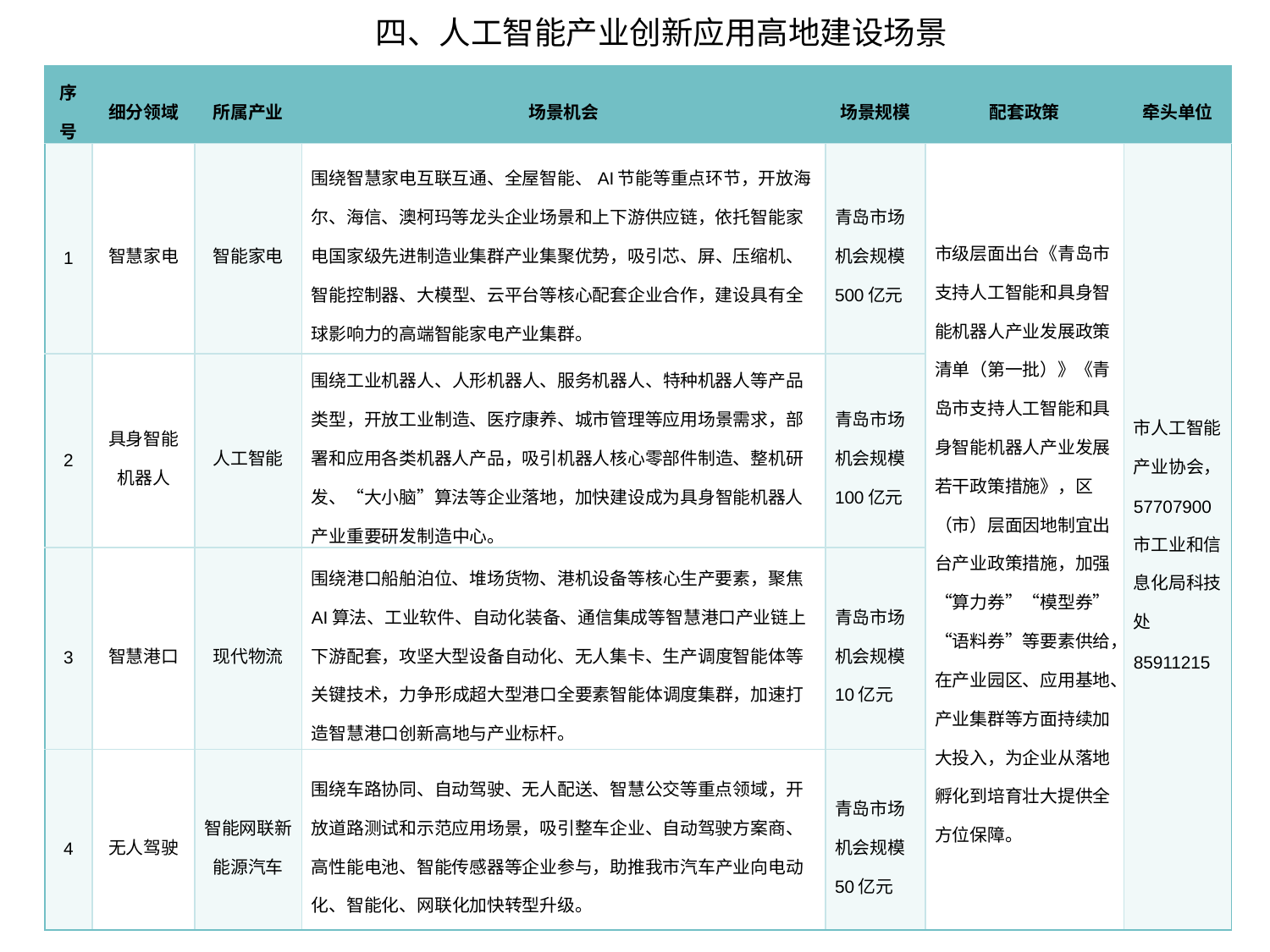

四、人工智能产业创新应用高地建设场景
| 序号 | 细分领域 | 所属产业 | 场景机会 | 场景规模 | 配套政策 | 牵头单位 |
| --- | --- | --- | --- | --- | --- | --- |
| 1 | 智慧家电 | 智能家电 | 围绕智慧家电互联互通、全屋智能、AI节能等重点环节，开放海尔、海信、澳柯玛等龙头企业场景和上下游供应链，依托智能家电国家级先进制造业集群产业集聚优势，吸引芯、屏、压缩机、智能控制器、大模型、云平台等核心配套企业合作，建设具有全球影响力的高端智能家电产业集群。 | 青岛市场机会规模500亿元 | 市级层面出台《青岛市支持人工智能和具身智能机器人产业发展政策清单（第一批）》《青岛市支持人工智能和具身智能机器人产业发展若干政策措施》，区（市）层面因地制宜出台产业政策措施，加强“算力券”“模型券”“语料券”等要素供给，在产业园区、应用基地、产业集群等方面持续加大投入，为企业从落地孵化到培育壮大提供全方位保障。 | 市人工智能产业协会，57707900 市工业和信息化局科技处85911215 |
| 2 | 具身智能机器人 | 人工智能 | 围绕工业机器人、人形机器人、服务机器人、特种机器人等产品类型，开放工业制造、医疗康养、城市管理等应用场景需求，部署和应用各类机器人产品，吸引机器人核心零部件制造、整机研发、“大小脑”算法等企业落地，加快建设成为具身智能机器人产业重要研发制造中心。 | 青岛市场机会规模100亿元 |  |  |
| 3 | 智慧港口 | 现代物流 | 围绕港口船舶泊位、堆场货物、港机设备等核心生产要素，聚焦AI算法、工业软件、自动化装备、通信集成等智慧港口产业链上下游配套，攻坚大型设备自动化、无人集卡、生产调度智能体等关键技术，力争形成超大型港口全要素智能体调度集群，加速打造智慧港口创新高地与产业标杆。 | 青岛市场机会规模10亿元 |  |  |
| 4 | 无人驾驶 | 智能网联新能源汽车 | 围绕车路协同、自动驾驶、无人配送、智慧公交等重点领域，开放道路测试和示范应用场景，吸引整车企业、自动驾驶方案商、高性能电池、智能传感器等企业参与，助推我市汽车产业向电动化、智能化、网联化加快转型升级。 | 青岛市场机会规模50亿元 |  |  |